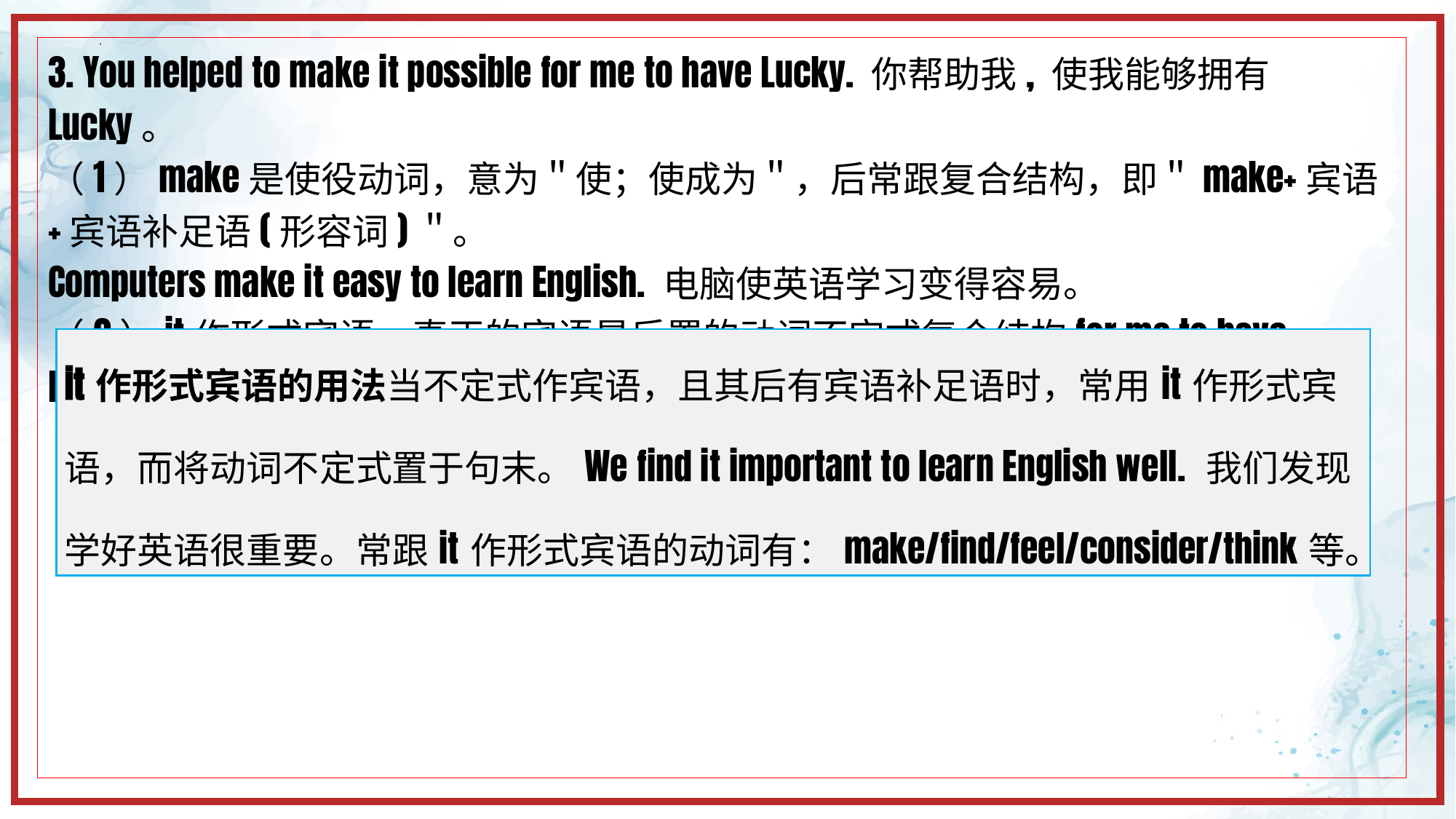

3. You helped to make it possible for me to have Lucky. 你帮助我, 使我能够拥有Lucky。
（1）make是使役动词，意为＂使；使成为＂，后常跟复合结构，即＂make+宾语+宾语补足语(形容词)＂。
Computers make it easy to learn English. 电脑使英语学习变得容易。
（2）it作形式宾语，真正的宾语是后置的动词不定式复合结构for me to have Lucky。

| it作形式宾语的用法当不定式作宾语，且其后有宾语补足语时，常用it作形式宾语，而将动词不定式置于句末。We find it important to learn English well. 我们发现学好英语很重要。常跟it作形式宾语的动词有：make/find/feel/consider/think等。 |
| --- |